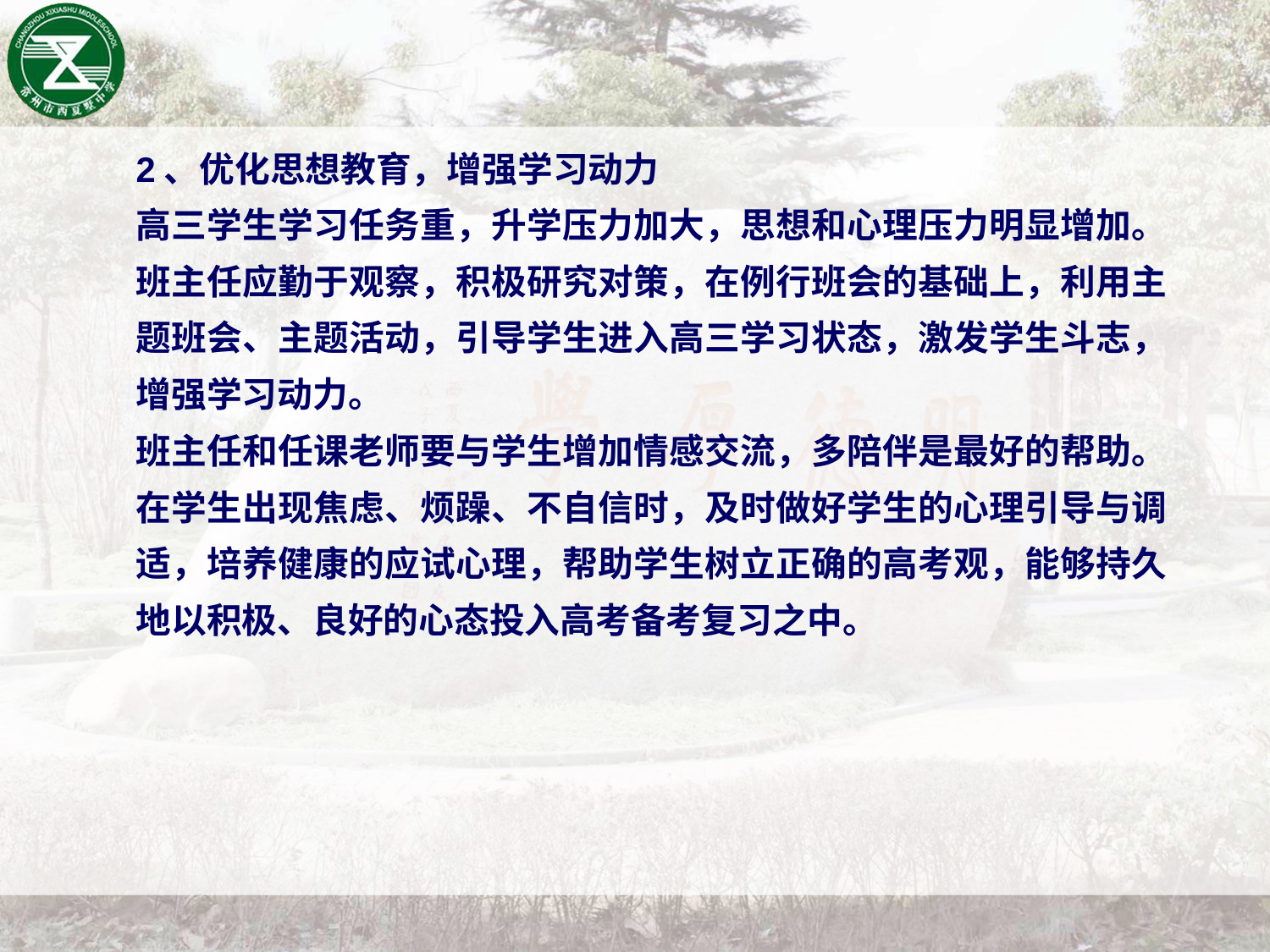

2、优化思想教育，增强学习动力
高三学生学习任务重，升学压力加大，思想和心理压力明显增加。班主任应勤于观察，积极研究对策，在例行班会的基础上，利用主题班会、主题活动，引导学生进入高三学习状态，激发学生斗志，增强学习动力。
班主任和任课老师要与学生增加情感交流，多陪伴是最好的帮助。在学生出现焦虑、烦躁、不自信时，及时做好学生的心理引导与调适，培养健康的应试心理，帮助学生树立正确的高考观，能够持久地以积极、良好的心态投入高考备考复习之中。